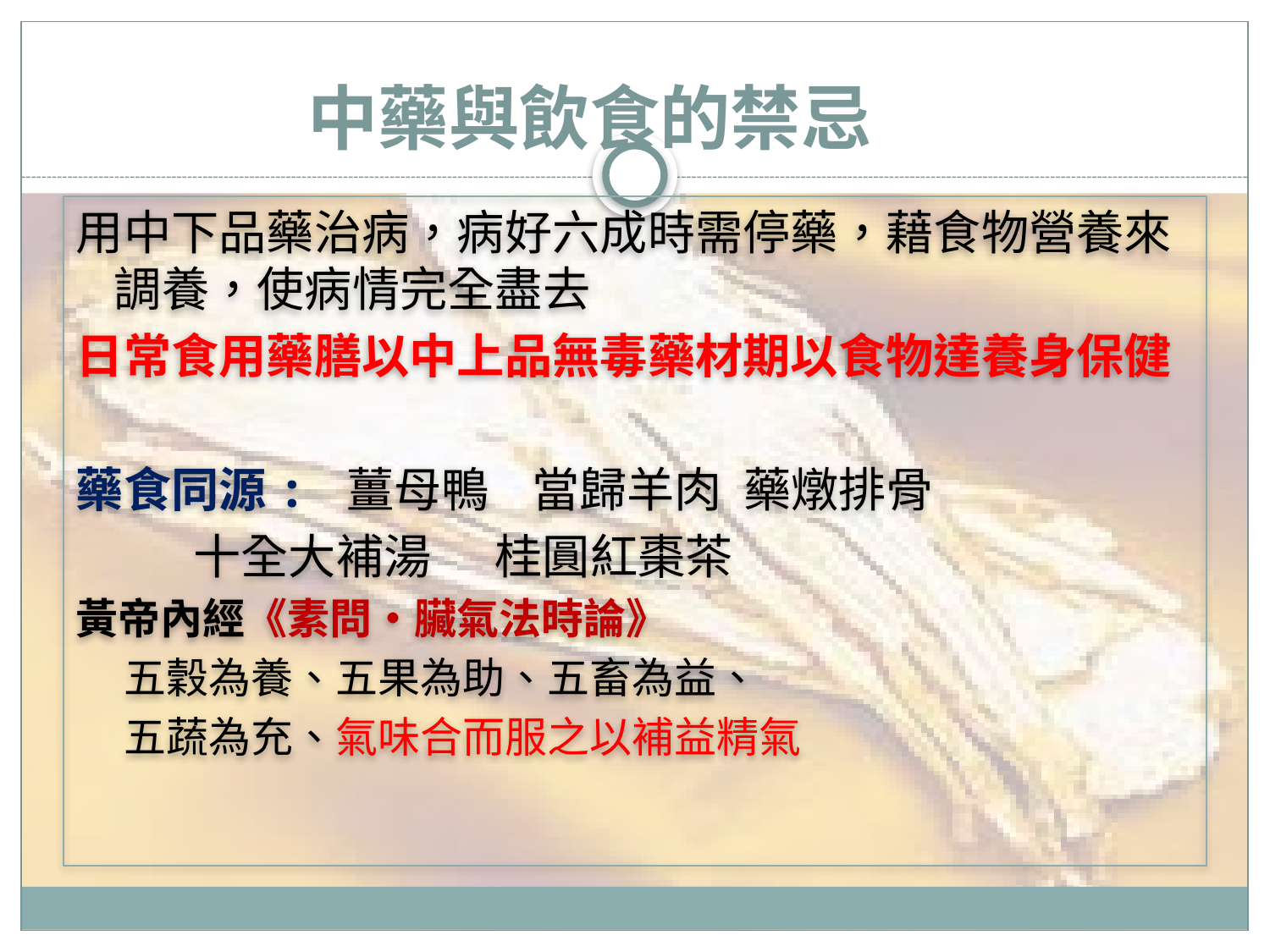

# 中藥與飲食的禁忌
用中下品藥治病，病好六成時需停藥，藉食物營養來調養，使病情完全盡去
日常食用藥膳以中上品無毒藥材期以食物達養身保健

藥食同源: 薑母鴨    當歸羊肉  藥燉排骨
          十全大補湯      桂圓紅棗茶
黃帝內經《素問‧臟氣法時論》
    五穀為養、五果為助、五畜為益、
    五蔬為充、氣味合而服之以補益精氣